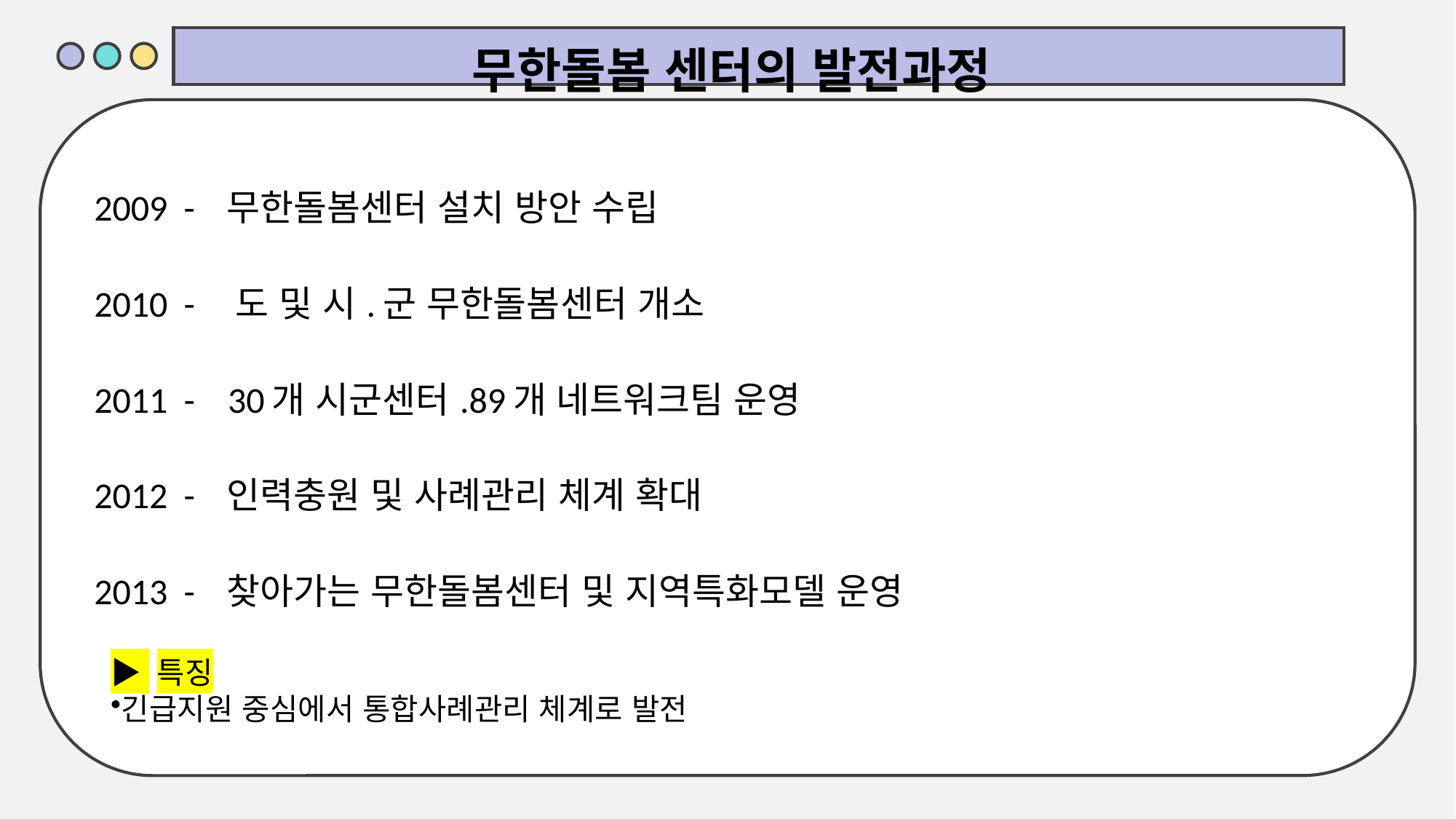

무한돌봄 센터의 발전과정

| 2009 - 무한돌봄센터 설치 방안 수립 |
| --- |
| 2010 - 도 및 시.군 무한돌봄센터 개소 |
| 2011 - 30개 시군센터.89개 네트워크팀 운영 |
| 2012 - 인력충원 및 사례관리 체계 확대 |
| 2013 - 찾아가는 무한돌봄센터 및 지역특화모델 운영 |
▶ 특징
긴급지원 중심에서 통합사례관리 체계로 발전